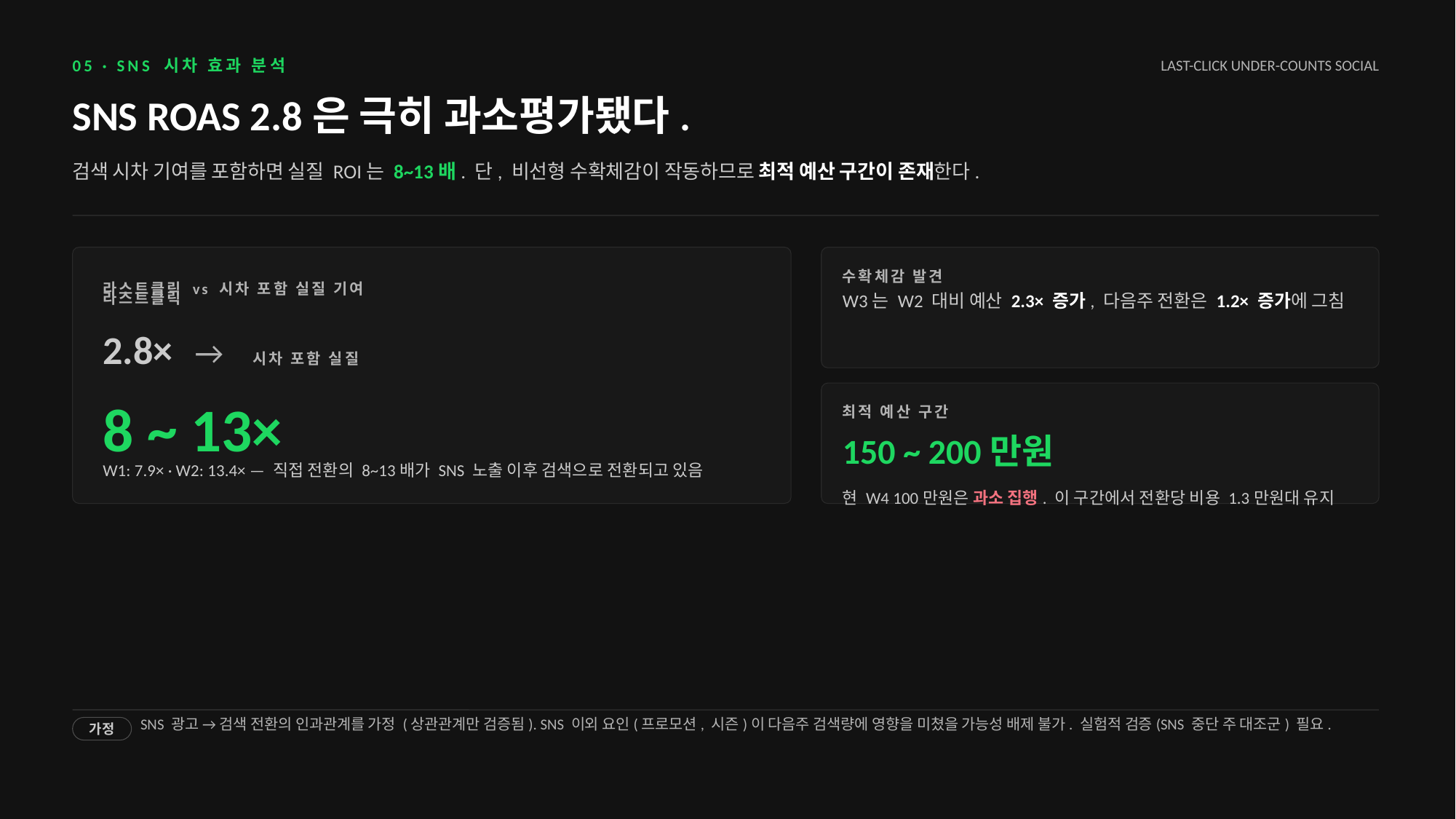

05 · SNS 시차 효과 분석
LAST-CLICK UNDER-COUNTS SOCIAL
SNS ROAS 2.8은 극히 과소평가됐다.
검색 시차 기여를 포함하면 실질 ROI는 8~13배. 단, 비선형 수확체감이 작동하므로 최적 예산 구간이 존재한다.

수확체감 발견
라스트클릭 vs 시차 포함 실질 기여
W3는 W2 대비 예산 2.3× 증가, 다음주 전환은 1.2× 증가에 그침
라스트클릭

2.8×   →   시차 포함 실질

8 ~ 13×

최적 예산 구간
150 ~ 200만원
W1: 7.9× · W2: 13.4× — 직접 전환의 8~13배가 SNS 노출 이후 검색으로 전환되고 있음
현 W4 100만원은 과소 집행. 이 구간에서 전환당 비용 1.3만원대 유지

SNS 광고 → 검색 전환의 인과관계를 가정 (상관관계만 검증됨). SNS 이외 요인(프로모션, 시즌)이 다음주 검색량에 영향을 미쳤을 가능성 배제 불가. 실험적 검증(SNS 중단 주 대조군) 필요.

가정